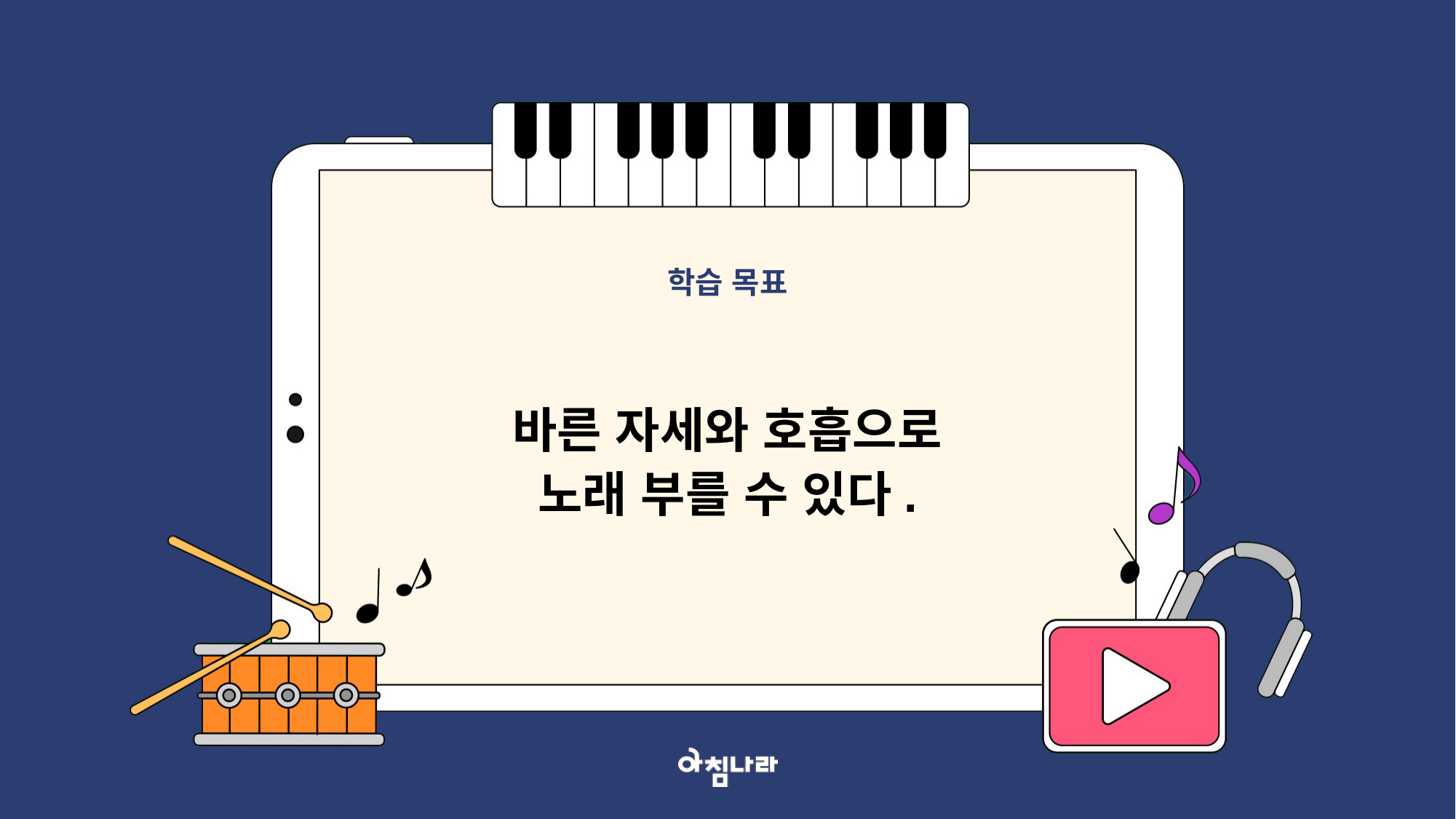

학습 목표
바른 자세와 호흡으로
노래 부를 수 있다.